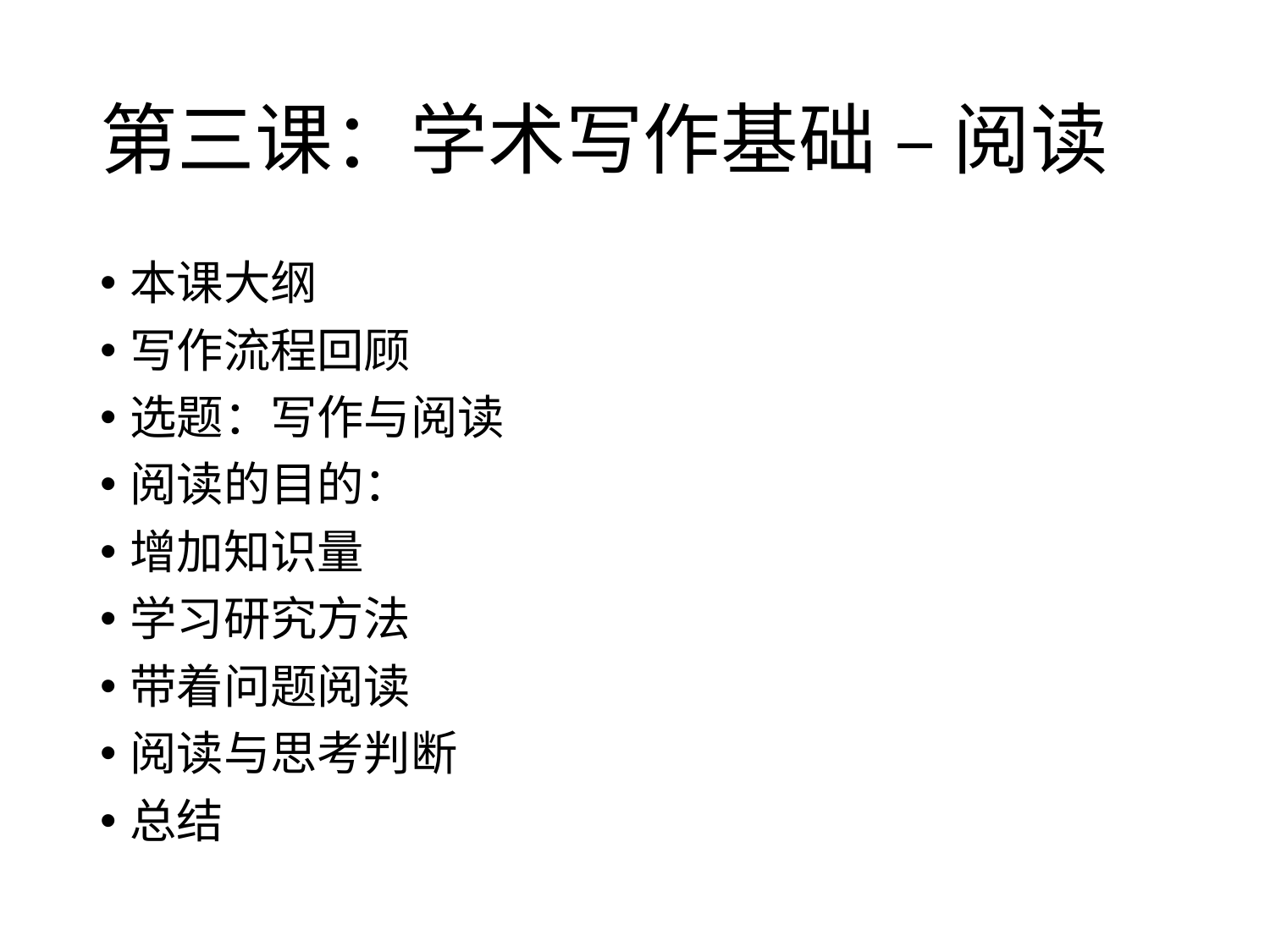

# 第三课：学术写作基础 – 阅读
本课大纲
写作流程回顾
选题：写作与阅读
阅读的目的：
增加知识量
学习研究方法
带着问题阅读
阅读与思考判断
总结